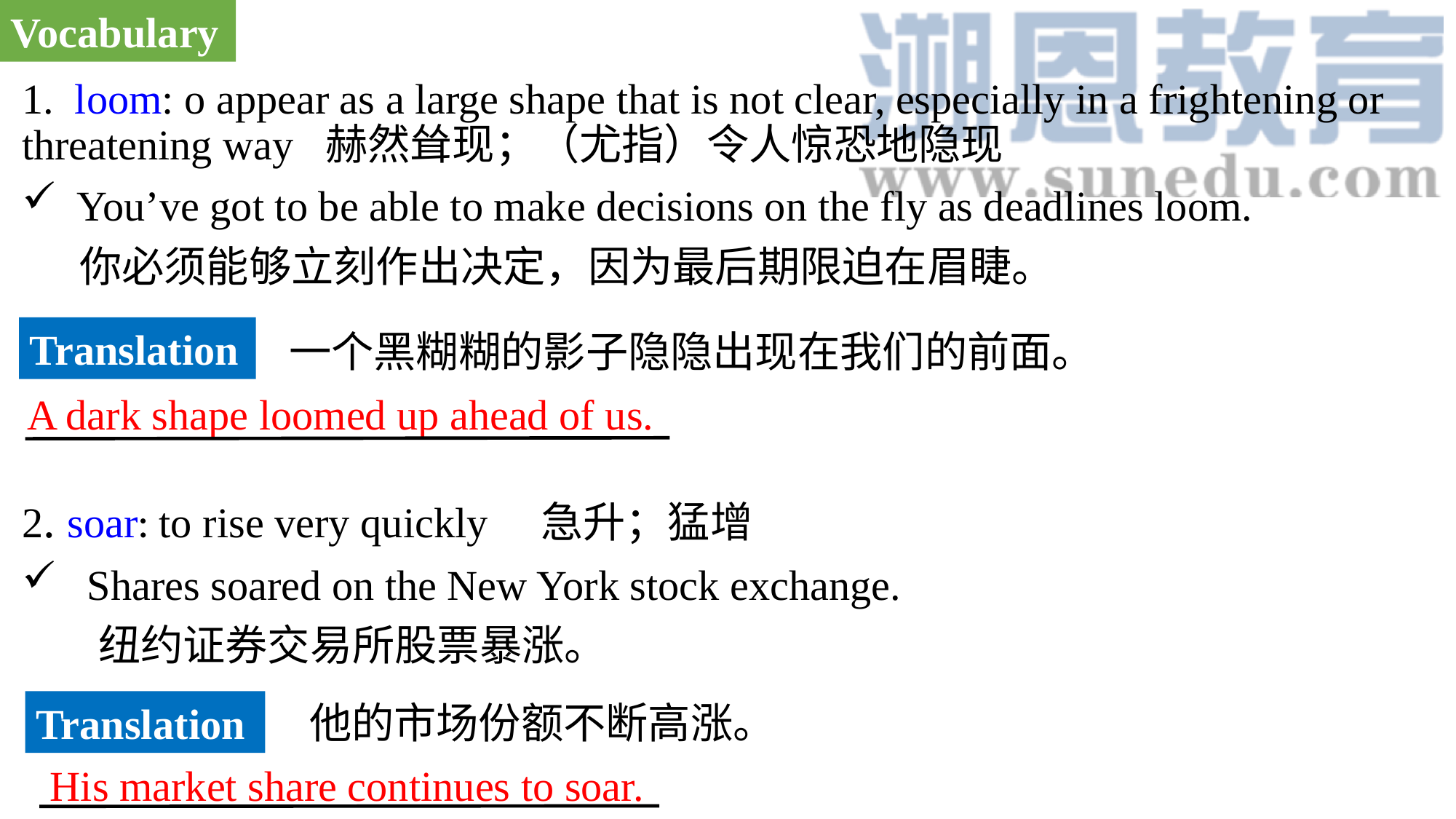

Vocabulary
1.  loom: o appear as a large shape that is not clear, especially in a frightening or threatening way  赫然耸现；（尤指）令人惊恐地隐现
You’ve got to be able to make decisions on the fly as deadlines loom.
     你必须能够立刻作出决定，因为最后期限迫在眉睫。

2. soar: to rise very quickly    急升；猛增
 Shares soared on the New York stock exchange.
       纽约证券交易所股票暴涨。
Translation
一个黑糊糊的影子隐隐出现在我们的前面。
A dark shape loomed up ahead of us.
他的市场份额不断高涨。
Translation
His market share continues to soar.